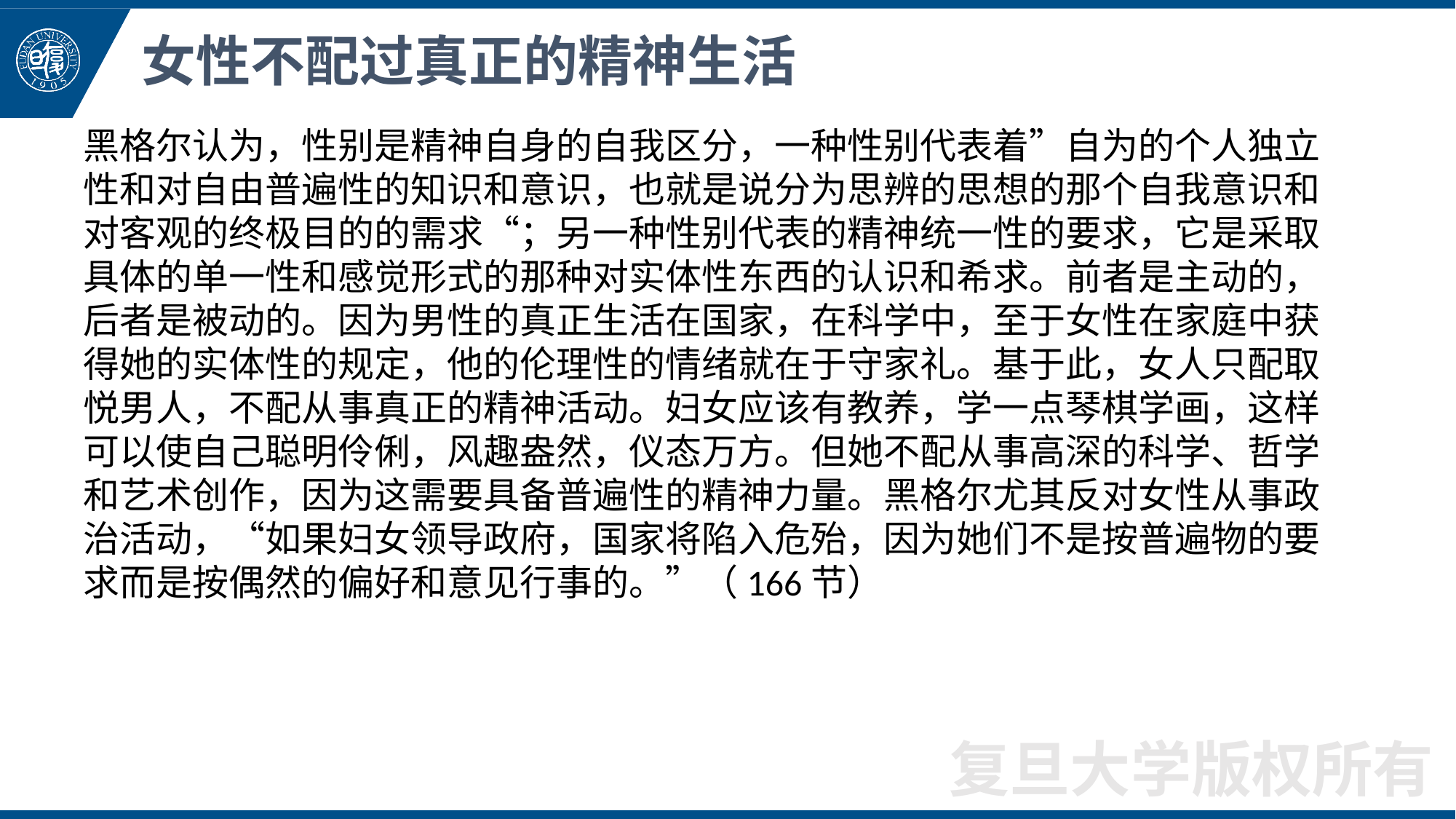

# 女性不配过真正的精神生活
黑格尔认为，性别是精神自身的自我区分，一种性别代表着”自为的个人独立性和对自由普遍性的知识和意识，也就是说分为思辨的思想的那个自我意识和对客观的终极目的的需求“；另一种性别代表的精神统一性的要求，它是采取具体的单一性和感觉形式的那种对实体性东西的认识和希求。前者是主动的，后者是被动的。因为男性的真正生活在国家，在科学中，至于女性在家庭中获得她的实体性的规定，他的伦理性的情绪就在于守家礼。基于此，女人只配取悦男人，不配从事真正的精神活动。妇女应该有教养，学一点琴棋学画，这样可以使自己聪明伶俐，风趣盎然，仪态万方。但她不配从事高深的科学、哲学和艺术创作，因为这需要具备普遍性的精神力量。黑格尔尤其反对女性从事政治活动，“如果妇女领导政府，国家将陷入危殆，因为她们不是按普遍物的要求而是按偶然的偏好和意见行事的。”（166节）